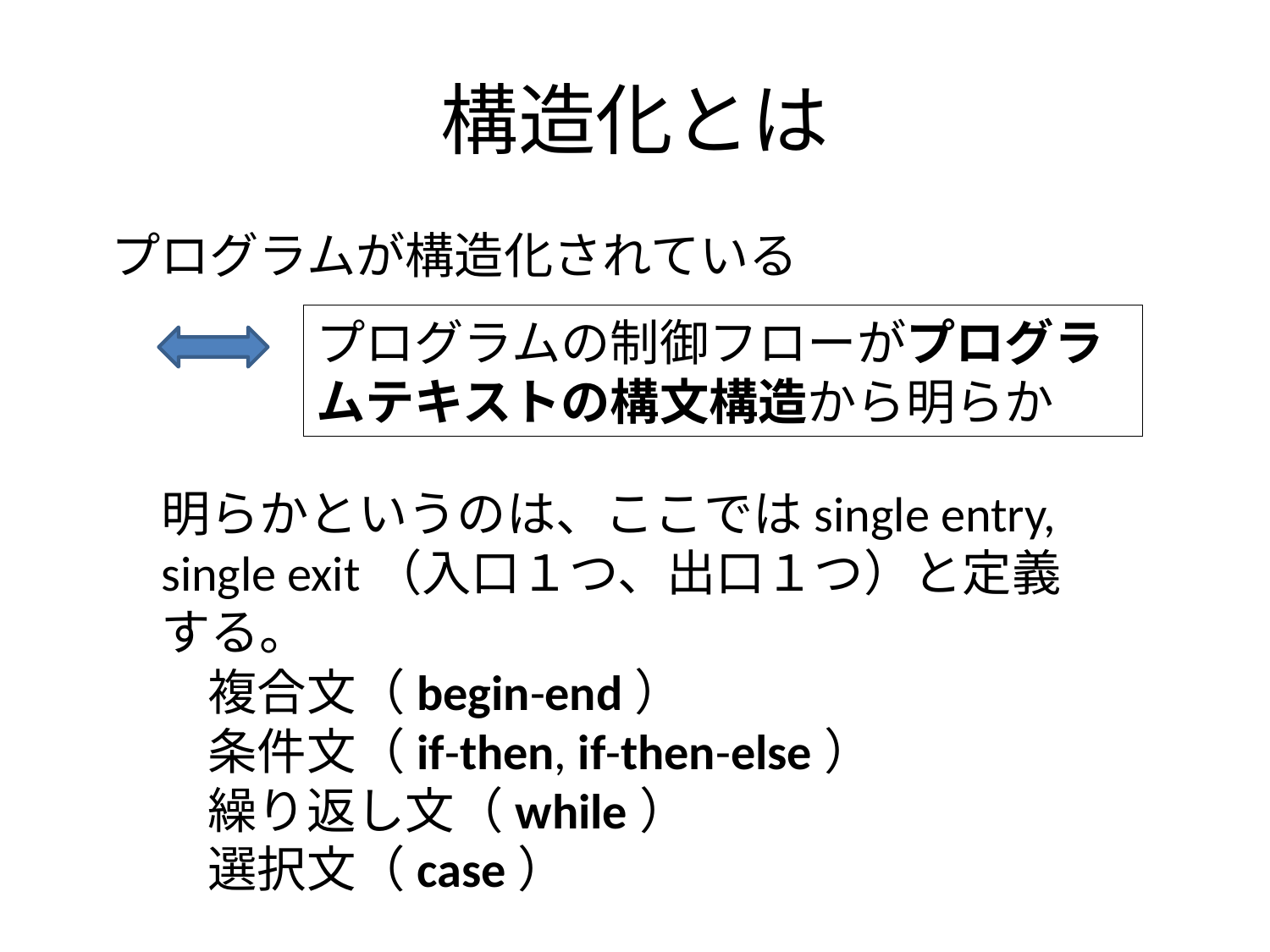

# 構造化とは
プログラムが構造化されている
プログラムの制御フローがプログラムテキストの構文構造から明らか

明らかというのは、ここではsingle entry, single exit（入口１つ、出口１つ）と定義する。
複合文（begin-end）
条件文（if-then, if-then-else）
繰り返し文（while）
選択文（case）